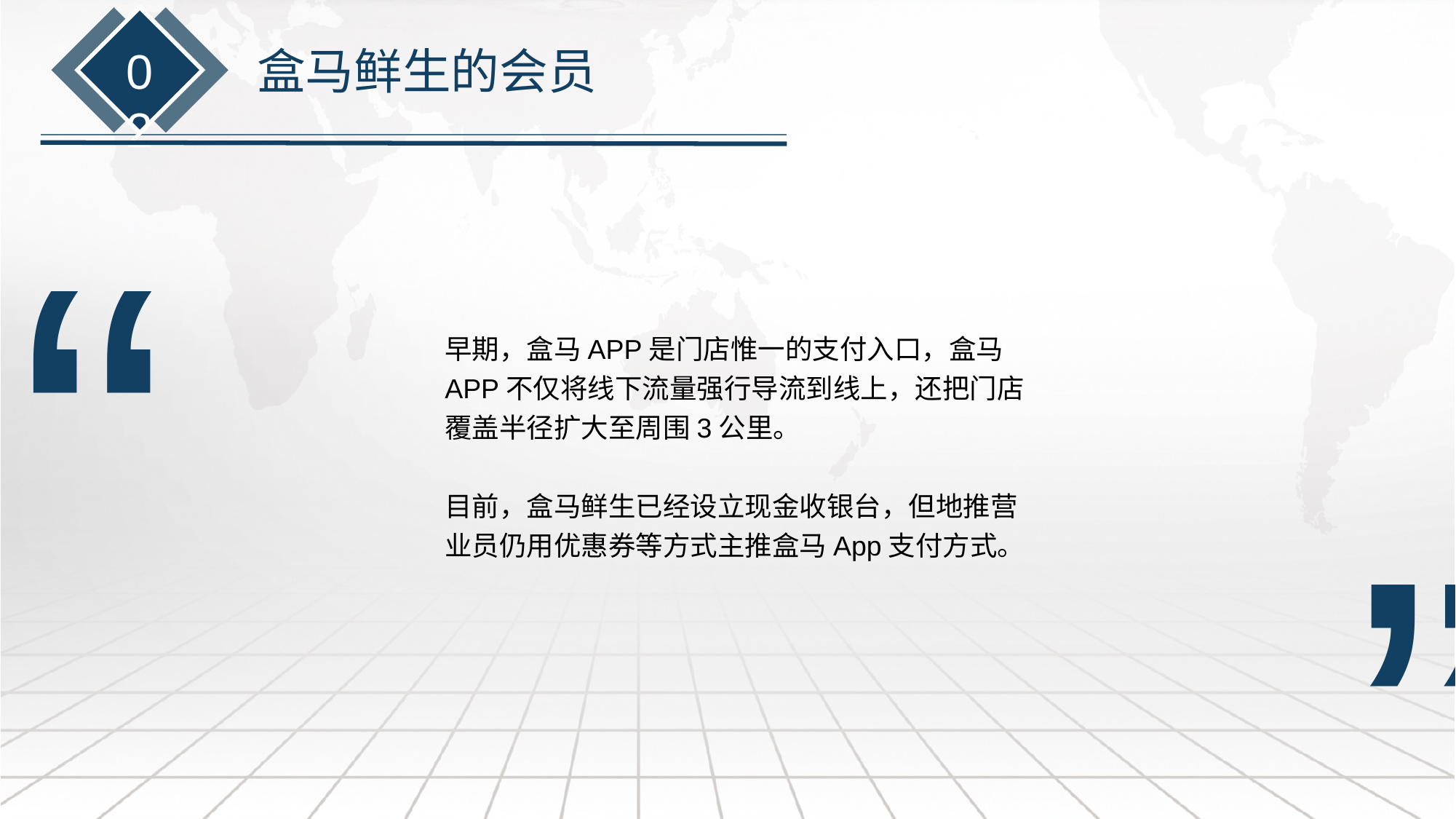

02
盒马鲜生的会员
“
早期，盒马APP是门店惟一的支付入口，盒马APP不仅将线下流量强行导流到线上，还把门店覆盖半径扩大至周围3公里。
”
目前，盒马鲜生已经设立现金收银台，但地推营业员仍用优惠券等方式主推盒马App支付方式。